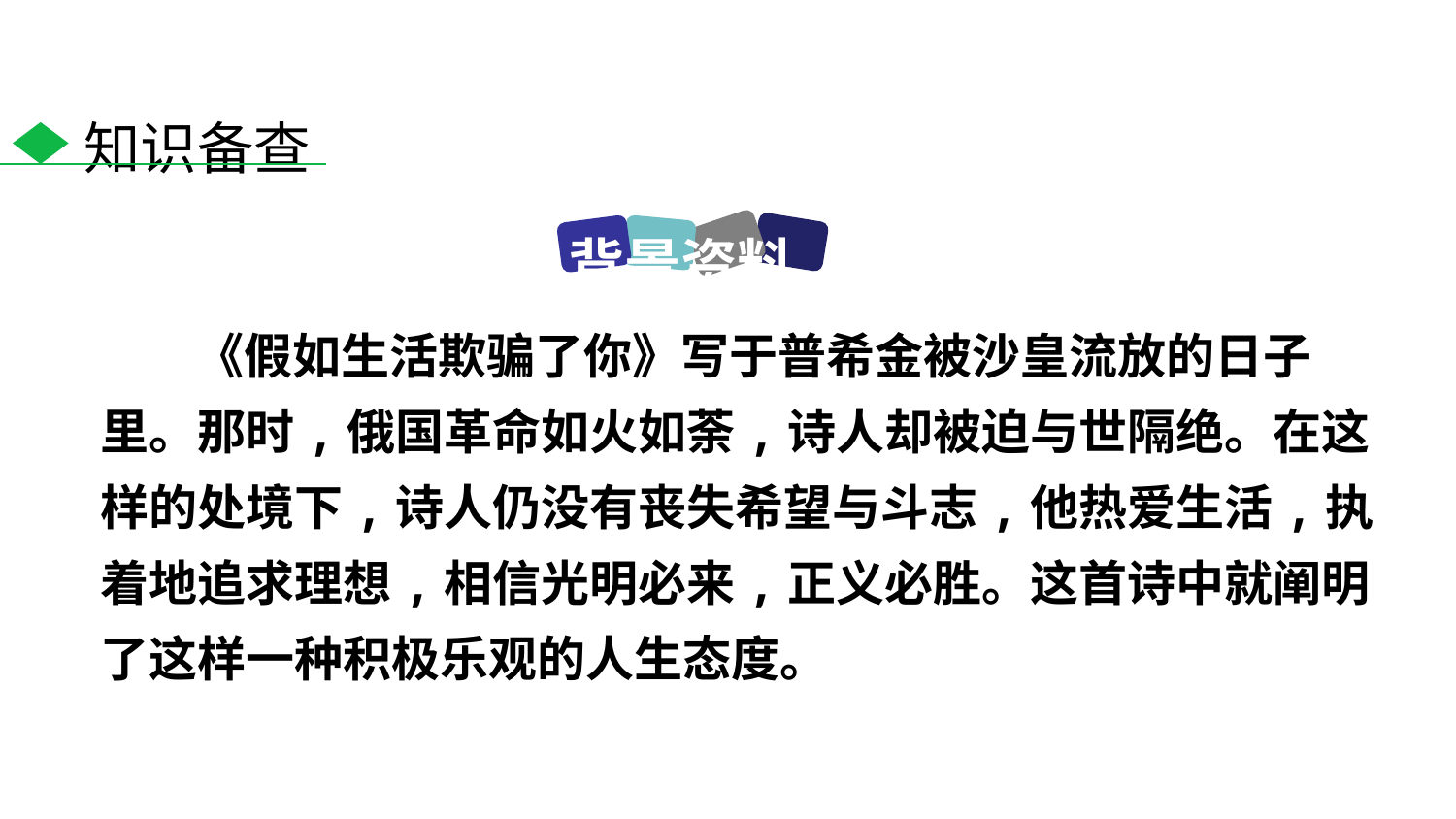

知识备查

背景资料

 《假如生活欺骗了你》写于普希金被沙皇流放的日子里。那时,俄国革命如火如荼,诗人却被迫与世隔绝。在这样的处境下,诗人仍没有丧失希望与斗志,他热爱生活,执着地追求理想,相信光明必来,正义必胜。这首诗中就阐明了这样一种积极乐观的人生态度。